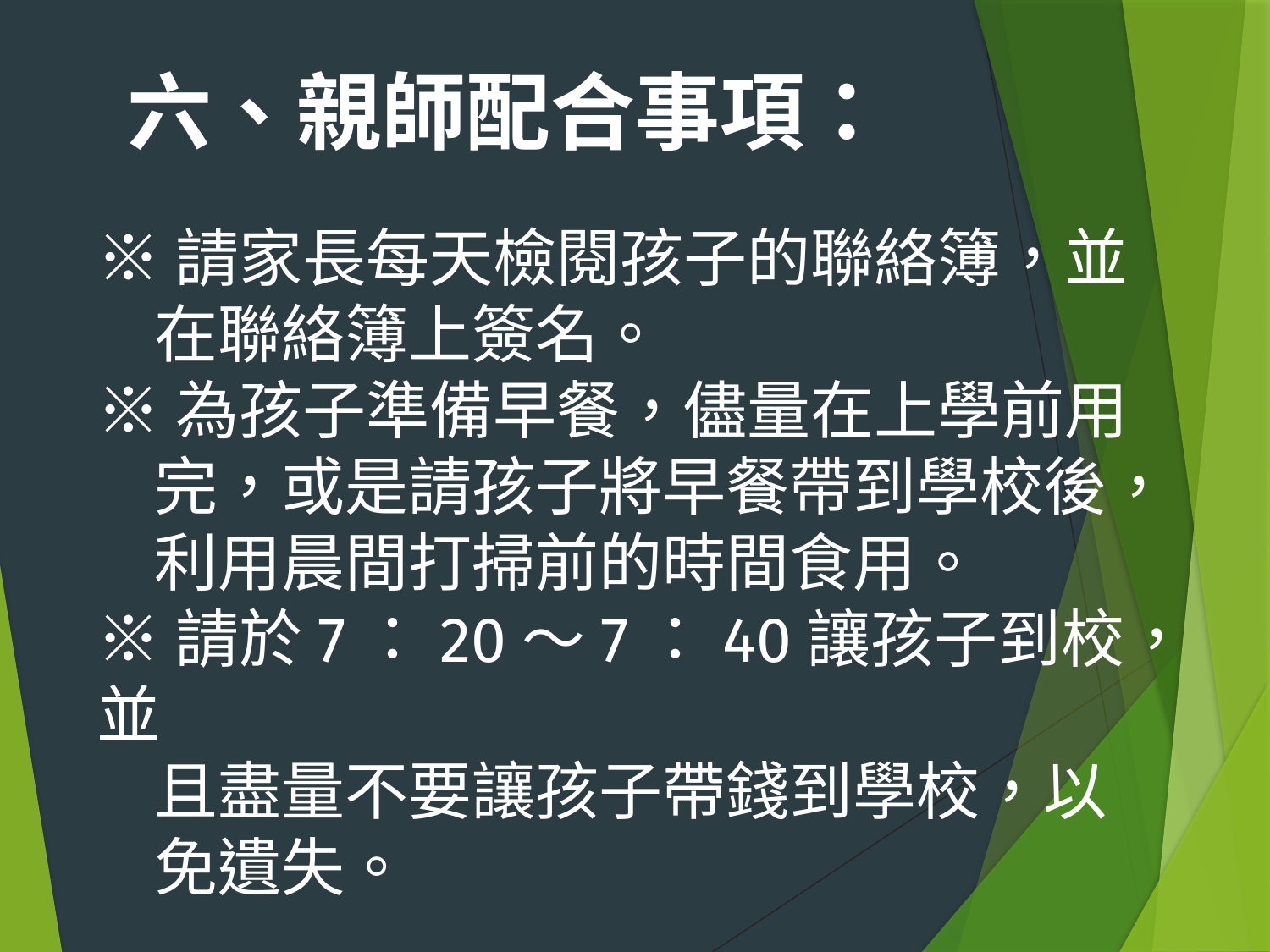

六、親師配合事項：
※請家長每天檢閱孩子的聯絡簿，並
   在聯絡簿上簽名。
※為孩子準備早餐，儘量在上學前用
   完，或是請孩子將早餐帶到學校後，
   利用晨間打掃前的時間食用。
※請於7：20～7：40讓孩子到校，並
   且盡量不要讓孩子帶錢到學校，以
   免遺失。